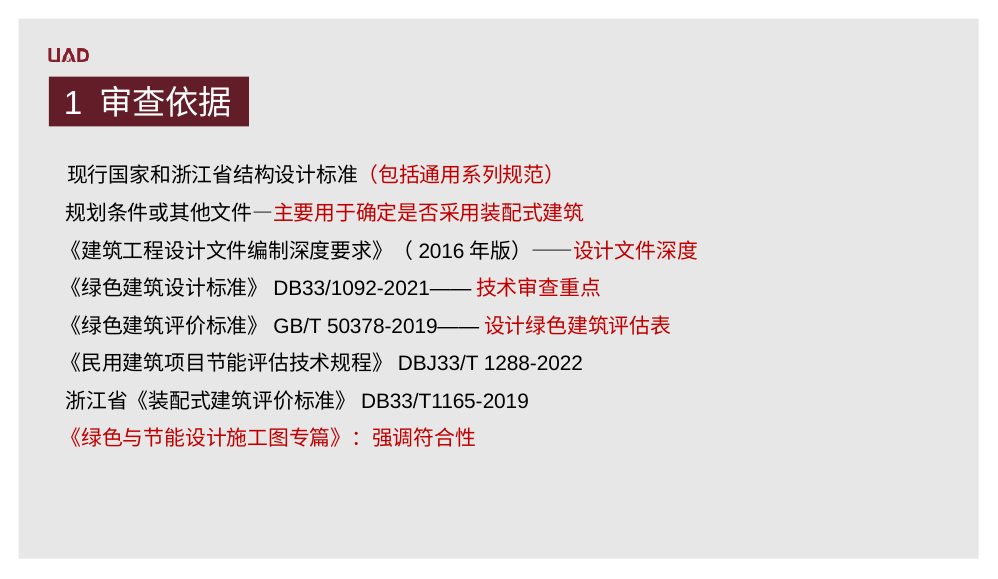

1 审查依据
  现行国家和浙江省结构设计标准（包括通用系列规范）
  规划条件或其他文件—主要用于确定是否采用装配式建筑
 《建筑工程设计文件编制深度要求》（2016年版）——设计文件深度
 《绿色建筑设计标准》DB33/1092-2021——技术审查重点
 《绿色建筑评价标准》GB/T 50378-2019——设计绿色建筑评估表
 《民用建筑项目节能评估技术规程》DBJ33/T 1288-2022
  浙江省《装配式建筑评价标准》DB33/T1165-2019
 《绿色与节能设计施工图专篇》：强调符合性